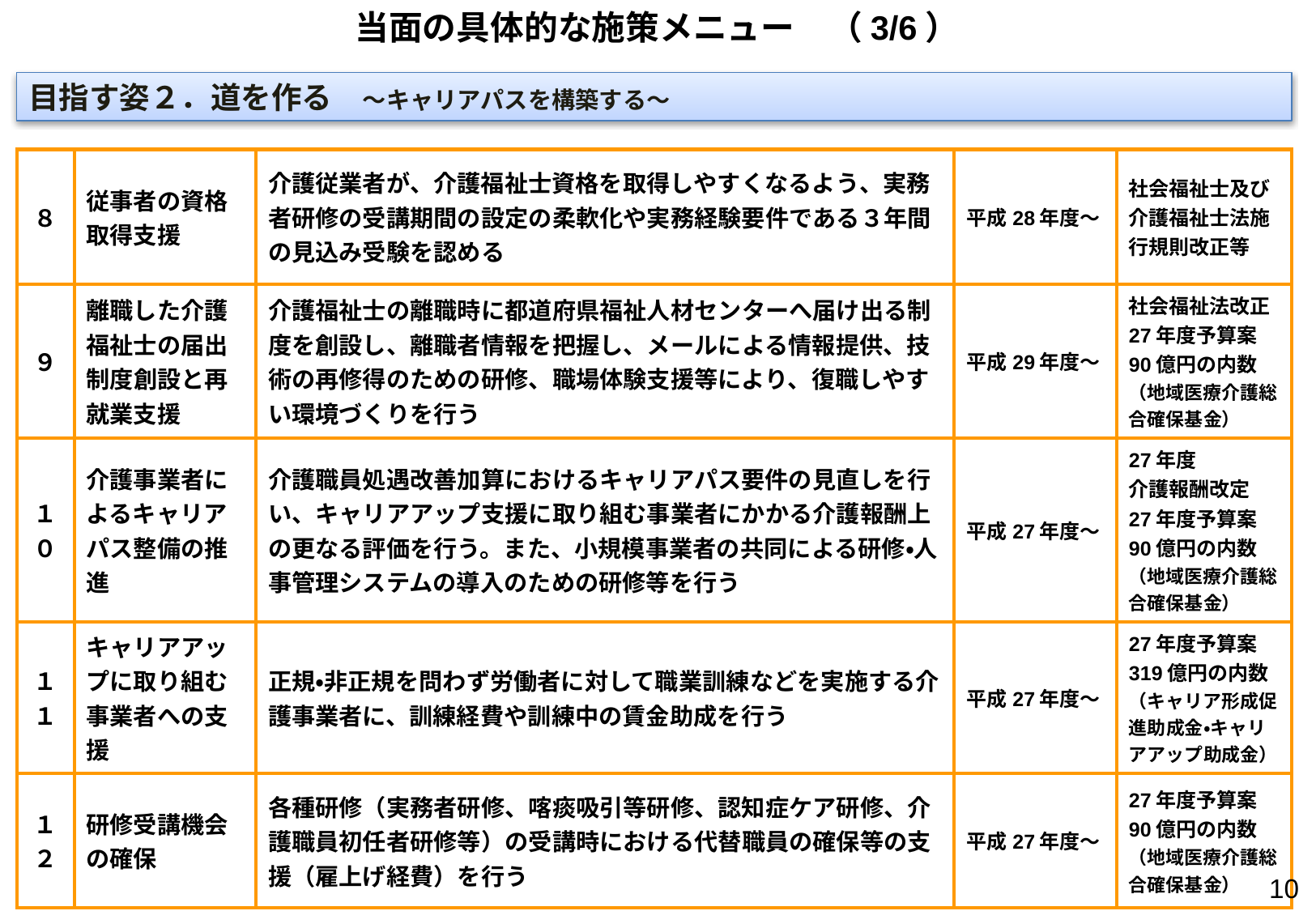

当面の具体的な施策メニュー　（3/6）
目指す姿２．道を作る　～キャリアパスを構築する～
| ８ | 従事者の資格取得支援 | 介護従業者が、介護福祉士資格を取得しやすくなるよう、実務者研修の受講期間の設定の柔軟化や実務経験要件である３年間の見込み受験を認める | 平成28年度～ | 社会福祉士及び介護福祉士法施行規則改正等 |
| --- | --- | --- | --- | --- |
| ９ | 離職した介護福祉士の届出制度創設と再就業支援 | 介護福祉士の離職時に都道府県福祉人材センターへ届け出る制度を創設し、離職者情報を把握し、メールによる情報提供、技術の再修得のための研修、職場体験支援等により、復職しやすい環境づくりを行う | 平成29年度～ | 社会福祉法改正 27年度予算案 90億円の内数 （地域医療介護総合確保基金） |
| １０ | 介護事業者によるキャリアパス整備の推進 | 介護職員処遇改善加算におけるキャリアパス要件の見直しを行い、キャリアアップ支援に取り組む事業者にかかる介護報酬上の更なる評価を行う。また、小規模事業者の共同による研修・人事管理システムの導入のための研修等を行う | 平成27年度～ | 27年度 介護報酬改定 27年度予算案 90億円の内数 （地域医療介護総合確保基金） |
| １１ | キャリアアップに取り組む事業者への支援 | 正規・非正規を問わず労働者に対して職業訓練などを実施する介護事業者に、訓練経費や訓練中の賃金助成を行う | 平成27年度～ | 27年度予算案 319億円の内数 （キャリア形成促進助成金・キャリアアップ助成金） |
| １２ | 研修受講機会の確保 | 各種研修（実務者研修、喀痰吸引等研修、認知症ケア研修、介護職員初任者研修等）の受講時における代替職員の確保等の支援（雇上げ経費）を行う | 平成27年度～ | 27年度予算案 90億円の内数 （地域医療介護総合確保基金） |
10